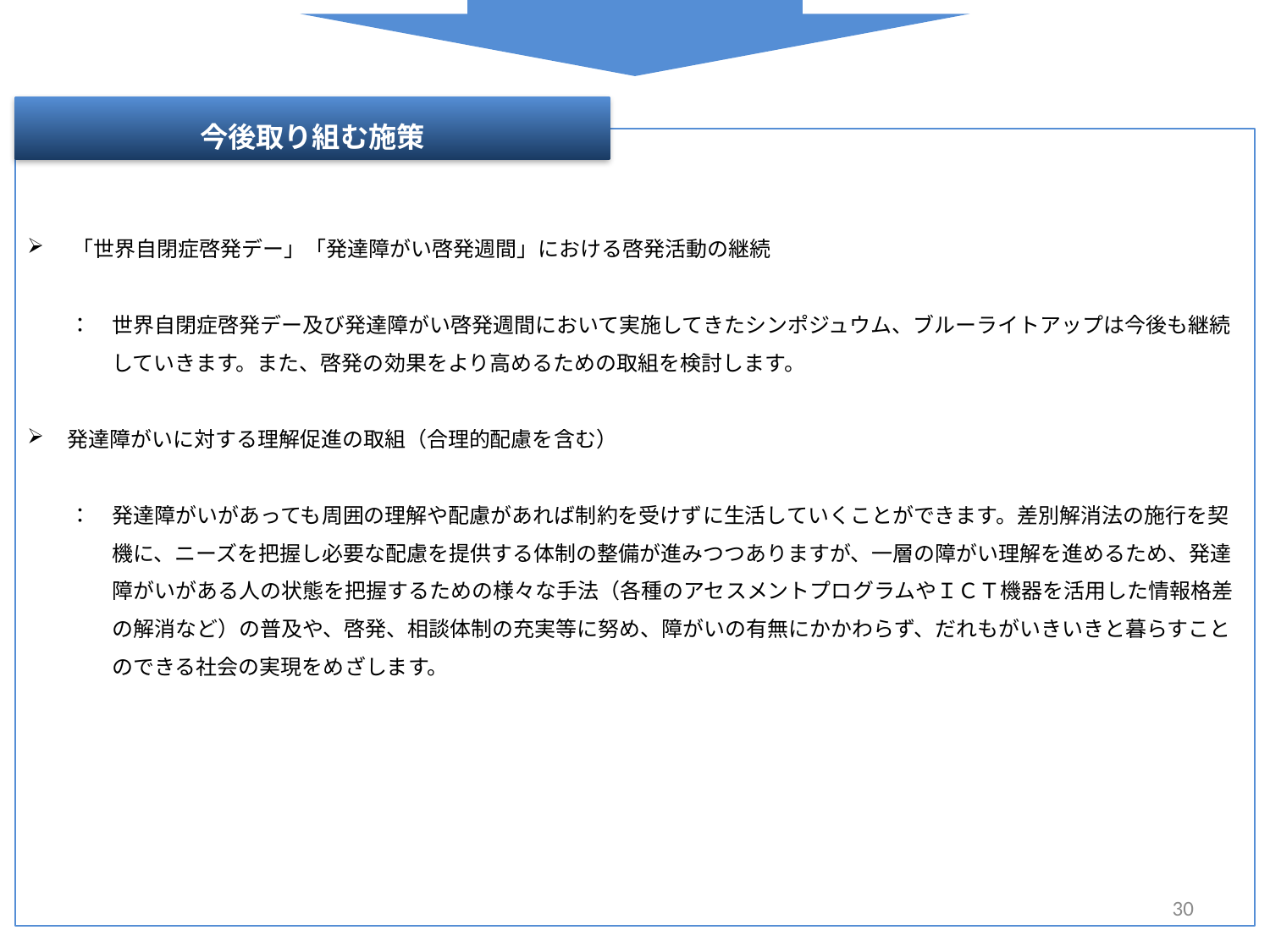

今後取り組む施策
　「世界自閉症啓発デー」「発達障がい啓発週間」における啓発活動の継続

　　：　世界自閉症啓発デー及び発達障がい啓発週間において実施してきたシンポジュウム、ブルーライトアップは今後も継続
　　　　していきます。また、啓発の効果をより高めるための取組を検討します。

発達障がいに対する理解促進の取組（合理的配慮を含む）

　　：　発達障がいがあっても周囲の理解や配慮があれば制約を受けずに生活していくことができます。差別解消法の施行を契
　　　　機に、ニーズを把握し必要な配慮を提供する体制の整備が進みつつありますが、一層の障がい理解を進めるため、発達
　　　　障がいがある人の状態を把握するための様々な手法（各種のアセスメントプログラムやＩＣＴ機器を活用した情報格差
　　　　の解消など）の普及や、啓発、相談体制の充実等に努め、障がいの有無にかかわらず、だれもがいきいきと暮らすこと
　　　　のできる社会の実現をめざします。

30